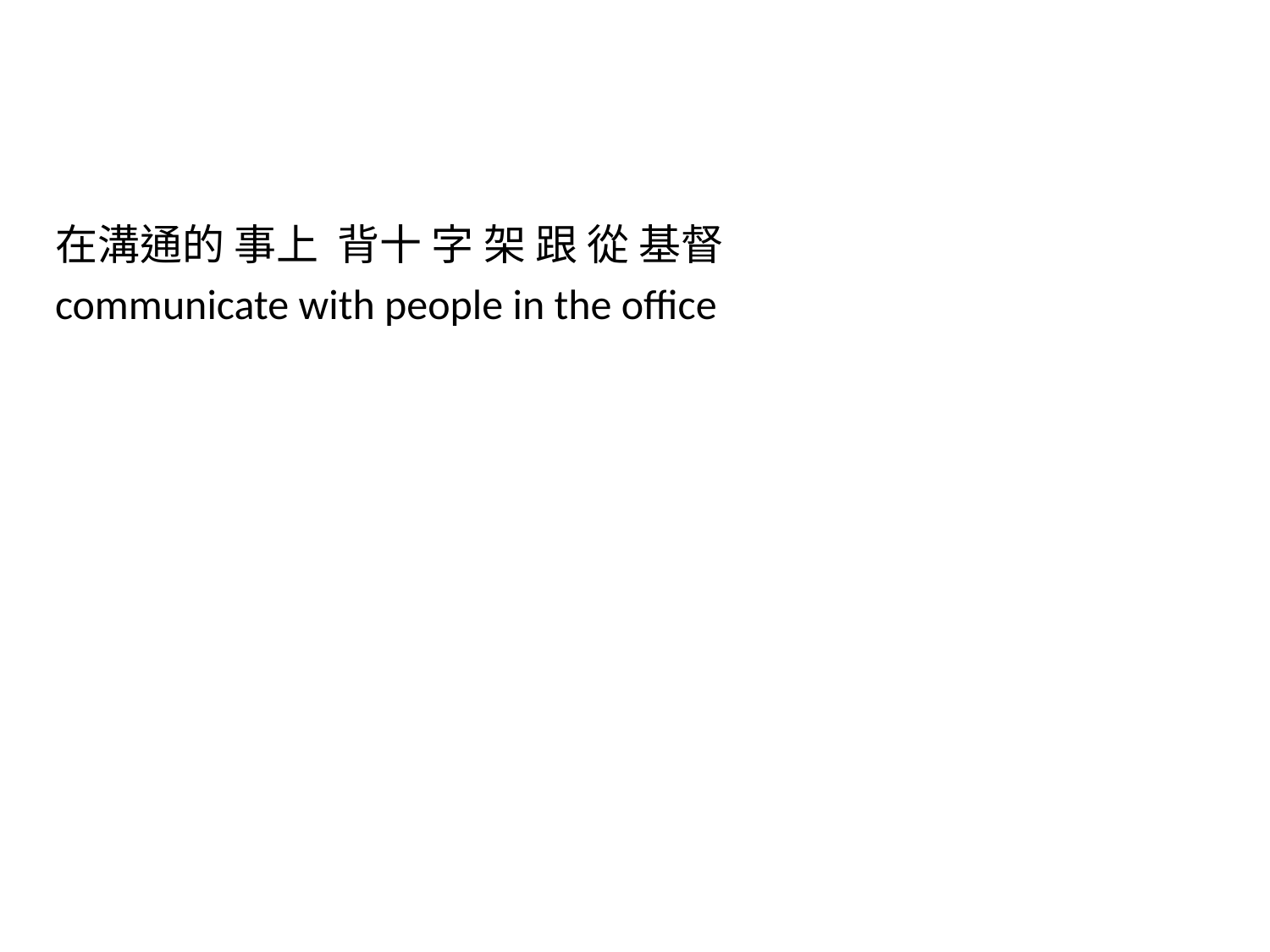

#
在溝通的 事上  背十 字 架 跟 從 基督
communicate with people in the office